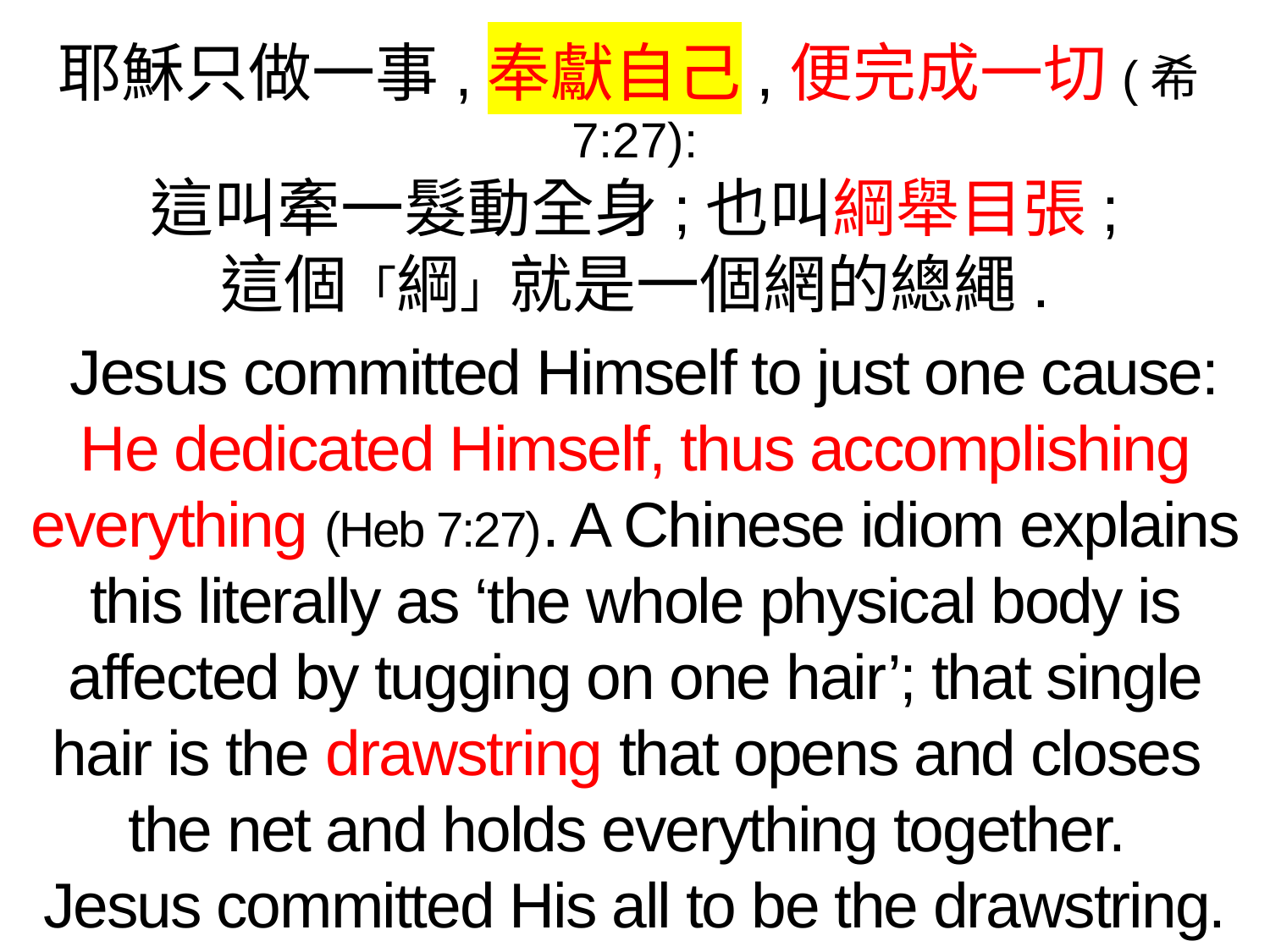

耶穌只做一事,奉獻自己,便完成一切(希7:27):
這叫牽一髮動全身;也叫綱舉目張;
這個「綱」就是一個網的總繩.
 Jesus committed Himself to just one cause: He dedicated Himself, thus accomplishing everything (Heb 7:27). A Chinese idiom explains this literally as ‘the whole physical body is affected by tugging on one hair’; that single hair is the drawstring that opens and closes
the net and holds everything together.
Jesus committed His all to be the drawstring.